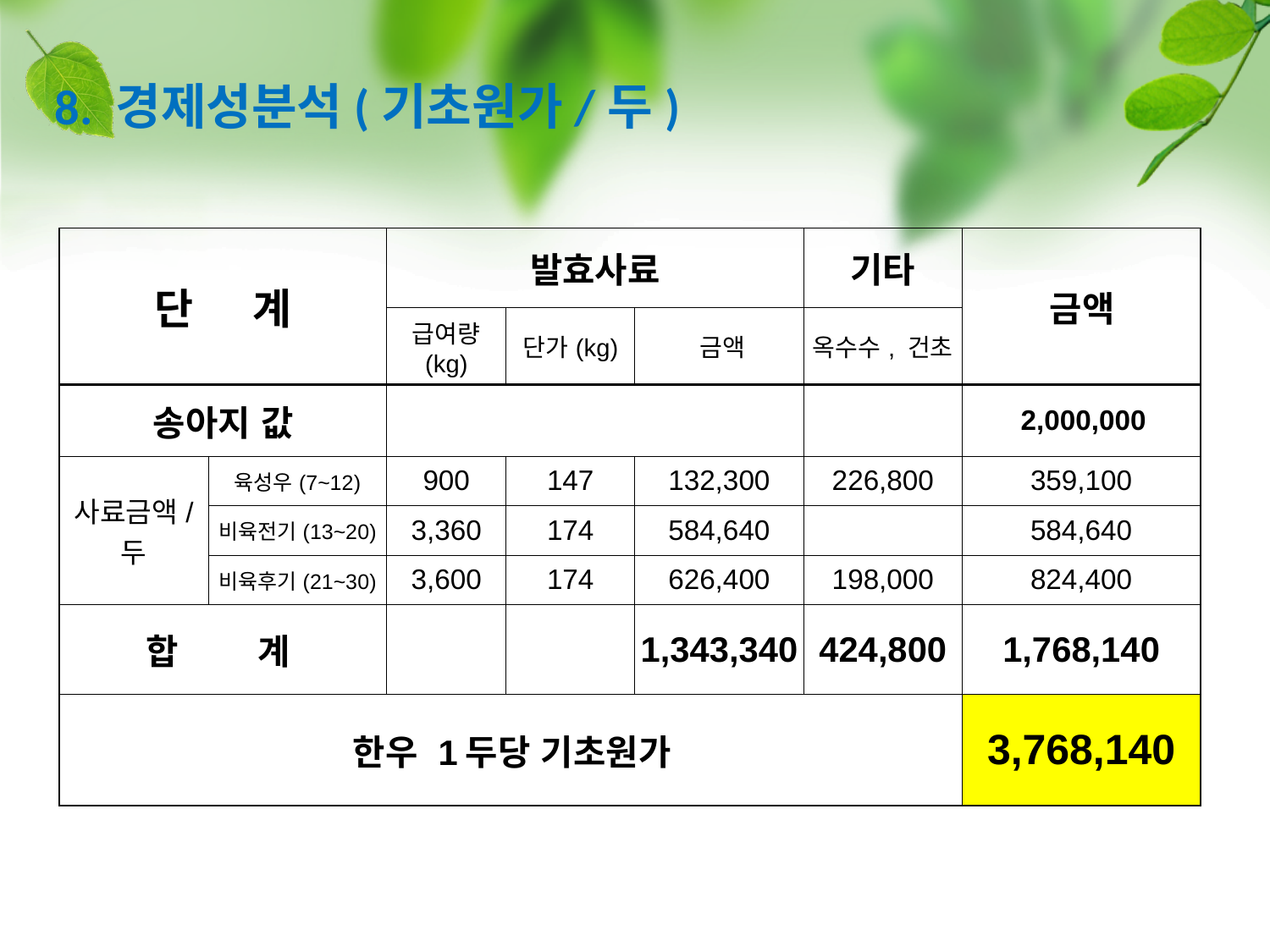

# 8. 경제성분석(기초원가/두)
| 단 계 |  | 발효사료 |  |  | 기타 | 금액 |
| --- | --- | --- | --- | --- | --- | --- |
|  |  | 급여량 (kg) | 단가(kg) | 금액 | 옥수수, 건초 |  |
| 송아지 값 |  |  |  |  |  | 2,000,000 |
| 사료금액/ 두 | 육성우(7~12) | 900 | 147 | 132,300 | 226,800 | 359,100 |
|  | 비육전기(13~20) | 3,360 | 174 | 584,640 |  | 584,640 |
|  | 비육후기(21~30) | 3,600 | 174 | 626,400 | 198,000 | 824,400 |
| 합 계 |  |  |  | 1,343,340 | 424,800 | 1,768,140 |
| 한우 1두당 기초원가 |  |  |  |  |  | 3,768,140 |